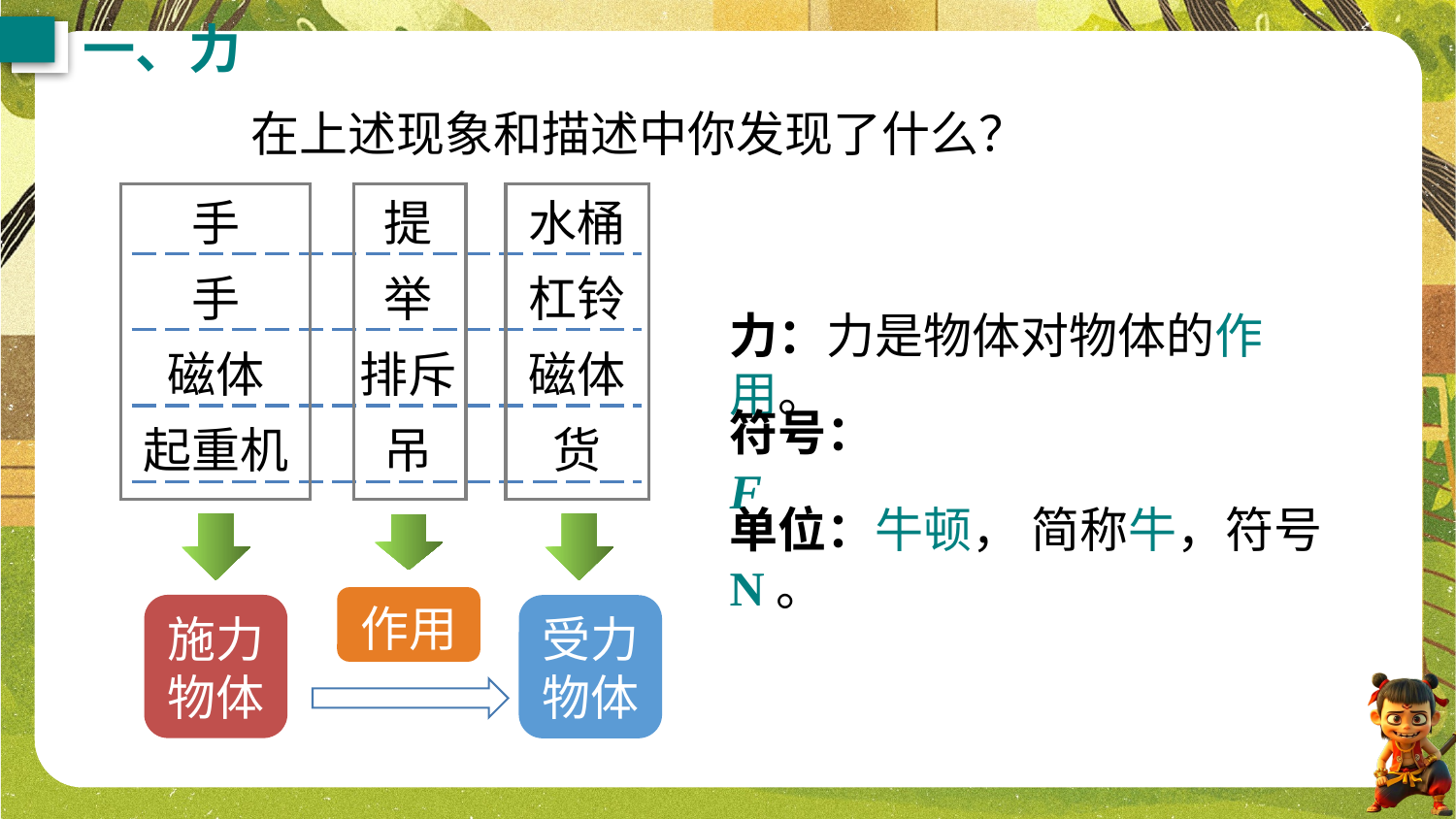

一、力

在上述现象和描述中你发现了什么？
手
手
磁体
起重机

提
举
排斥
吊

水桶
杠铃
磁体
货

力：力是物体对物体的作用。
符号：F
单位：牛顿， 简称牛，符号N。

作用
施力物体
受力物体